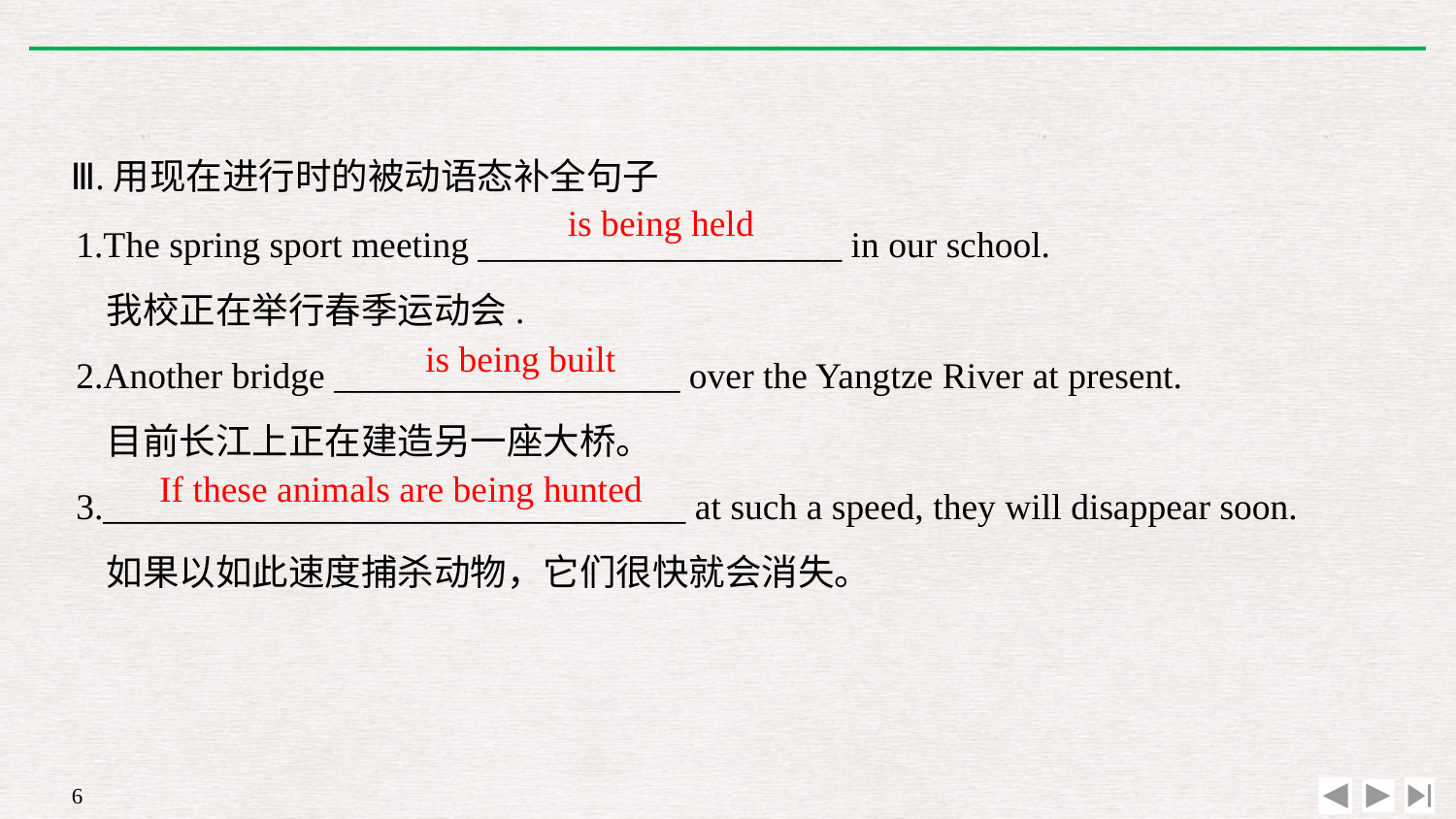

Ⅲ.用现在进行时的被动语态补全句子
1.The spring sport meeting ____________________ in our school.
	我校正在举行春季运动会.
2.Another bridge ___________________ over the Yangtze River at present.
	目前长江上正在建造另一座大桥。
3.________________________________ at such a speed, they will disappear soon.
	如果以如此速度捕杀动物，它们很快就会消失。
is being held
is being built
If these animals are being hunted